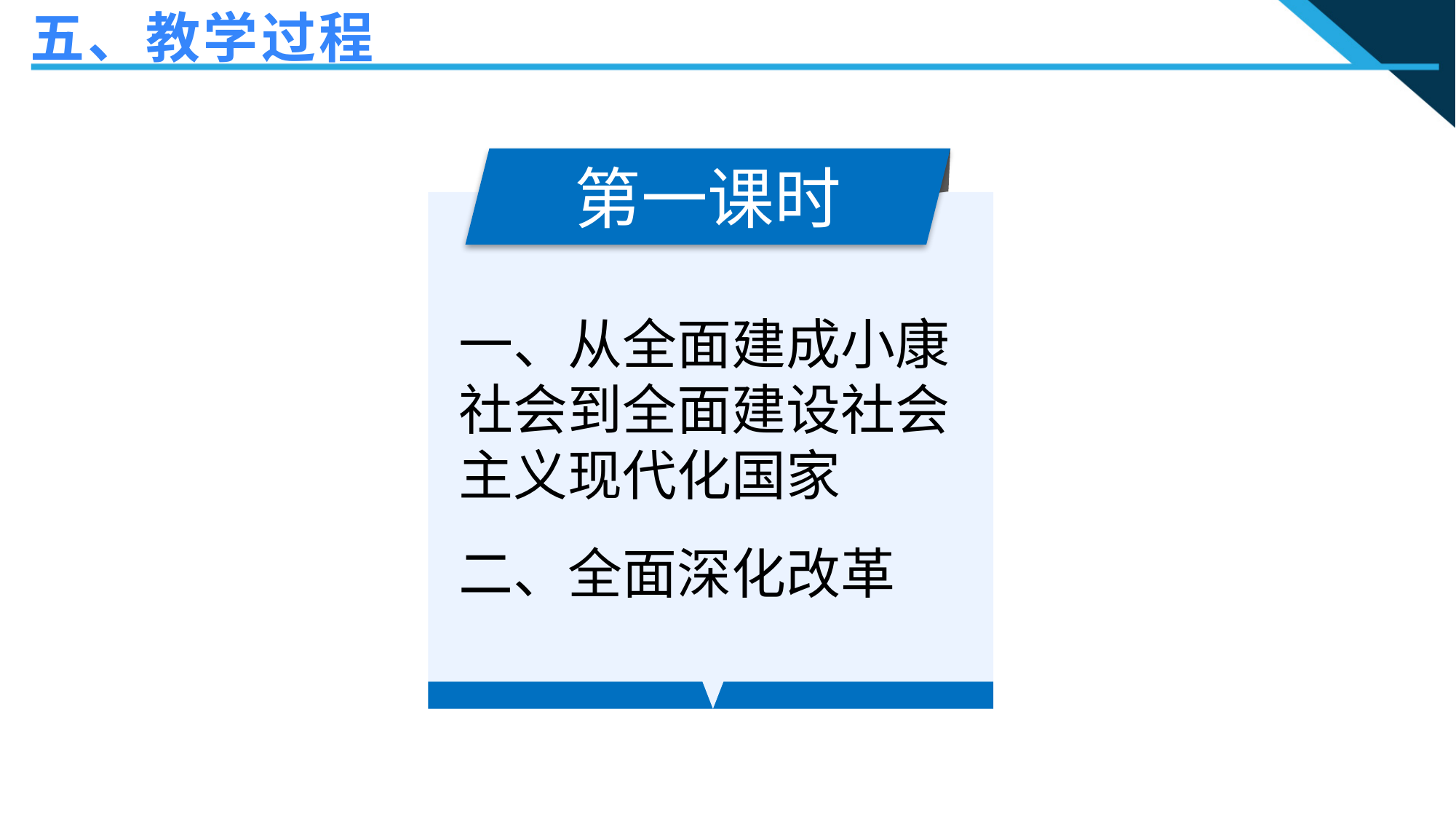

五、教学过程
第一课时

一、从全面建成小康社会到全面建设社会主义现代化国家
二、全面深化改革